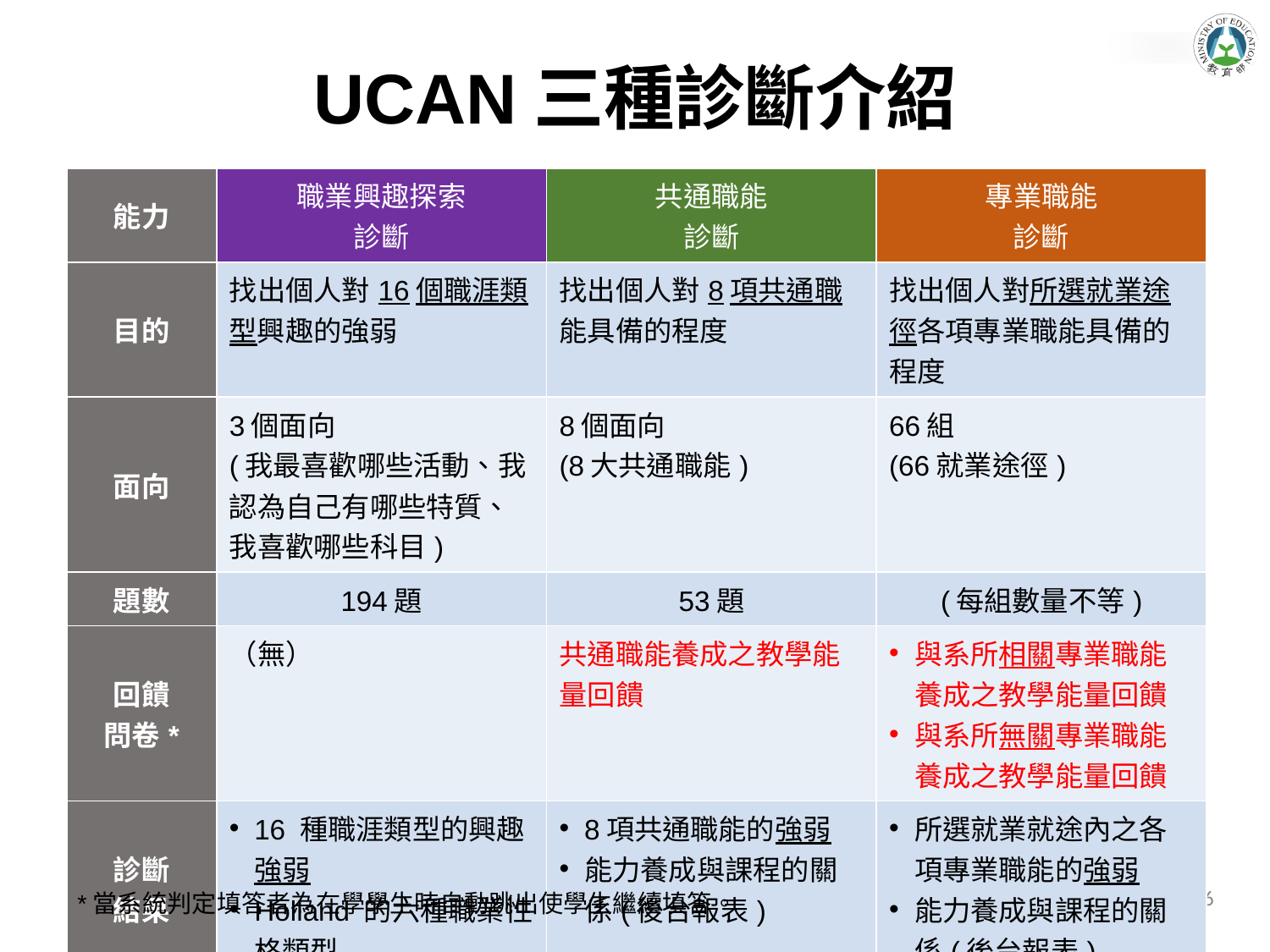

UCAN三種診斷介紹
| 能力 | 職業興趣探索 診斷 | 共通職能 診斷 | 專業職能 診斷 |
| --- | --- | --- | --- |
| 目的 | 找出個人對16個職涯類型興趣的強弱 | 找出個人對8項共通職能具備的程度 | 找出個人對所選就業途徑各項專業職能具備的程度 |
| 面向 | 3個面向 (我最喜歡哪些活動、我認為自己有哪些特質、我喜歡哪些科目) | 8個面向 (8大共通職能) | 66組 (66就業途徑) |
| 題數 | 194題 | 53題 | (每組數量不等) |
| 回饋 問卷\* | （無） | 共通職能養成之教學能量回饋 | 與系所相關專業職能養成之教學能量回饋 與系所無關專業職能養成之教學能量回饋 |
| 診斷 結果 | 16 種職涯類型的興趣強弱 Holland 的六種職業性格類型 | 8項共通職能的強弱 能力養成與課程的關係(後台報表) | 所選就業就途內之各項專業職能的強弱 能力養成與課程的關係(後台報表) |
*當系統判定填答者為在學學生時自動跳出使學生繼續填答。